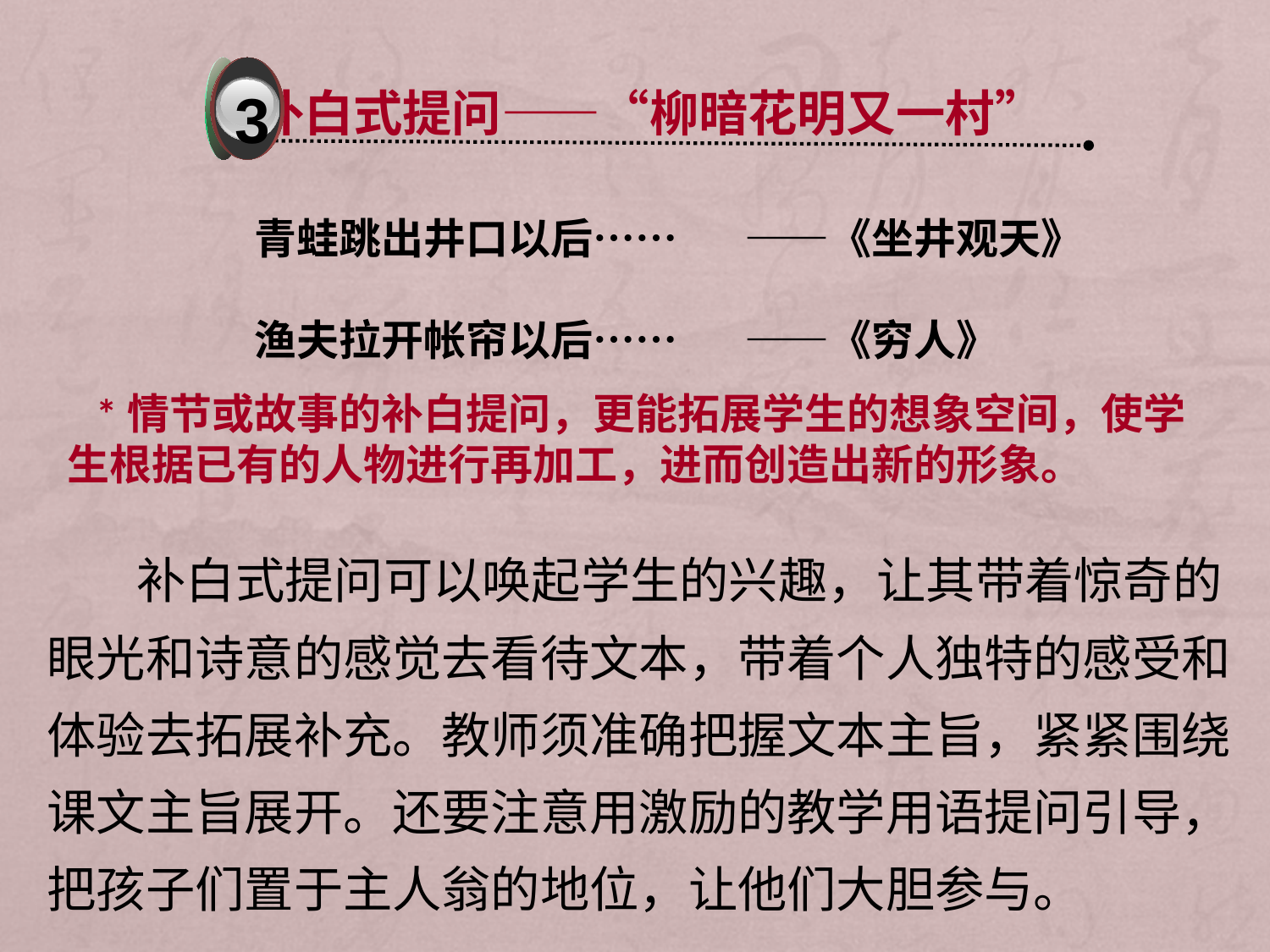

3

补白式提问——“柳暗花明又一村”

青蛙跳出井口以后……       ——《坐井观天》

渔夫拉开帐帘以后……       ——《穷人》
   *情节或故事的补白提问，更能拓展学生的想象空间，使学生根据已有的人物进行再加工，进而创造出新的形象。
      补白式提问可以唤起学生的兴趣，让其带着惊奇的眼光和诗意的感觉去看待文本，带着个人独特的感受和体验去拓展补充。教师须准确把握文本主旨，紧紧围绕课文主旨展开。还要注意用激励的教学用语提问引导，把孩子们置于主人翁的地位，让他们大胆参与。